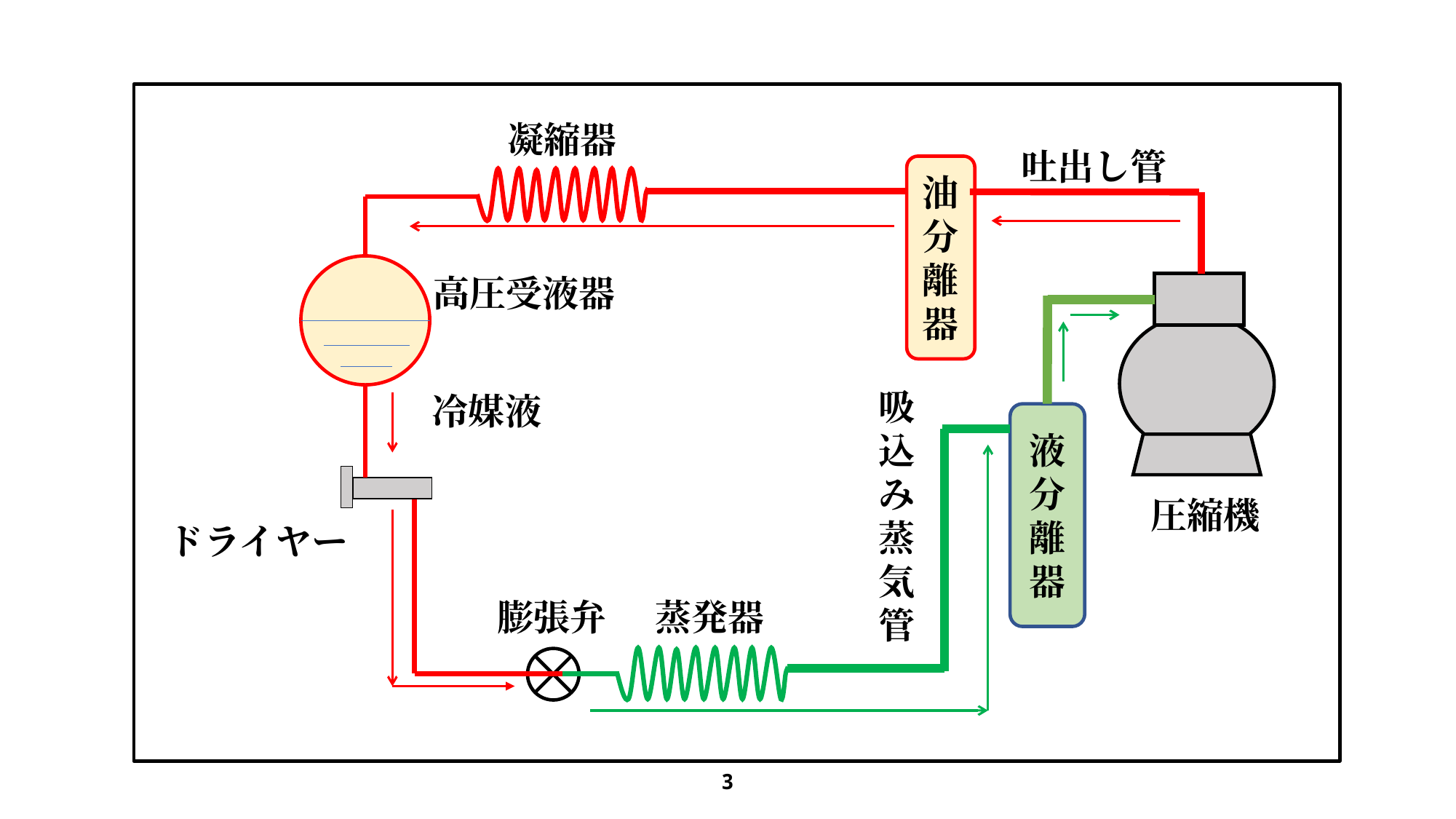

#
凝縮器
吐出し管
油分離
器

高圧受液器

吸込み蒸気管
冷媒液
液分離器

圧縮機
ドライヤー
膨張弁
蒸発器

3